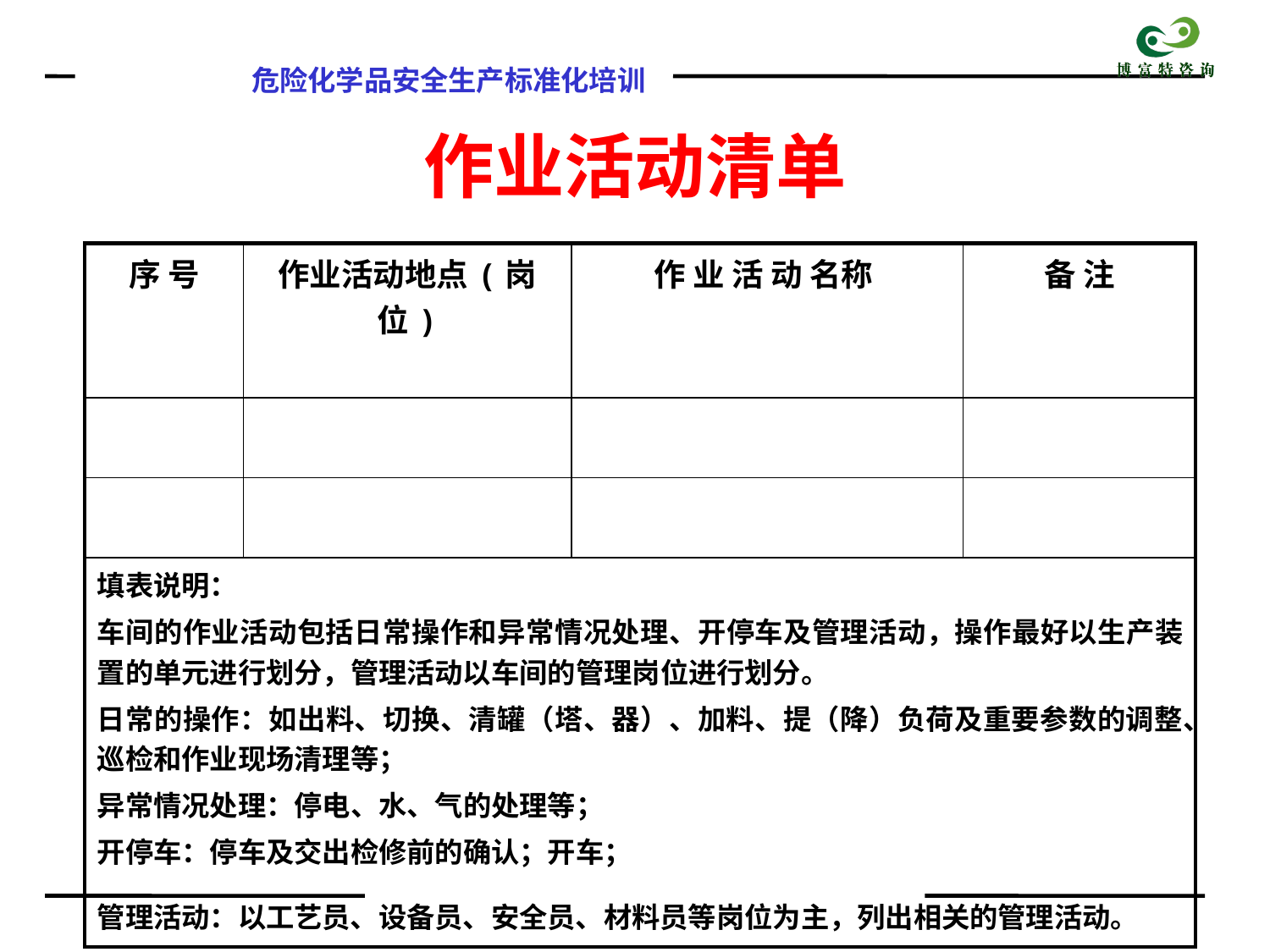

# 作业活动清单
| 序 号 | 作业活动地点(岗位) | 作 业 活 动 名称 | 备 注 |
| --- | --- | --- | --- |
|  |  |  |  |
|  |  |  |  |
| 填表说明： 车间的作业活动包括日常操作和异常情况处理、开停车及管理活动，操作最好以生产装置的单元进行划分，管理活动以车间的管理岗位进行划分。 日常的操作：如出料、切换、清罐（塔、器）、加料、提（降）负荷及重要参数的调整、巡检和作业现场清理等； 异常情况处理：停电、水、气的处理等； 开停车：停车及交出检修前的确认；开车； 管理活动：以工艺员、设备员、安全员、材料员等岗位为主，列出相关的管理活动。 |  |  |  |